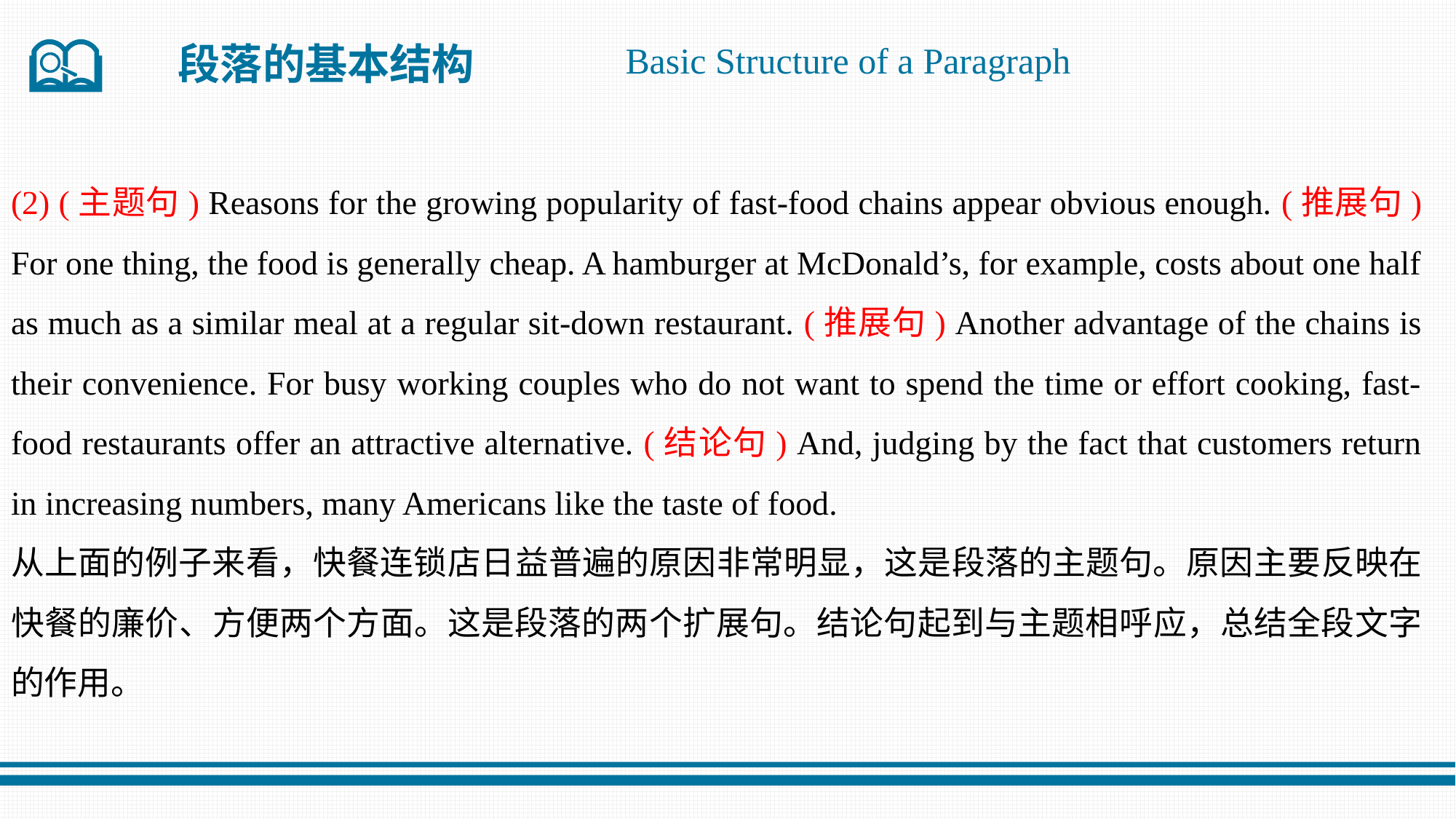

段落的基本结构
Basic Structure of a Paragraph
(2) (主题句) Reasons for the growing popularity of fast-food chains appear obvious enough. (推展句) For one thing, the food is generally cheap. A hamburger at McDonald’s, for example, costs about one half as much as a similar meal at a regular sit-down restaurant. (推展句) Another advantage of the chains is their convenience. For busy working couples who do not want to spend the time or effort cooking, fast-food restaurants offer an attractive alternative. (结论句) And, judging by the fact that customers return in increasing numbers, many Americans like the taste of food.
从上面的例子来看，快餐连锁店日益普遍的原因非常明显，这是段落的主题句。原因主要反映在快餐的廉价、方便两个方面。这是段落的两个扩展句。结论句起到与主题相呼应，总结全段文字的作用。